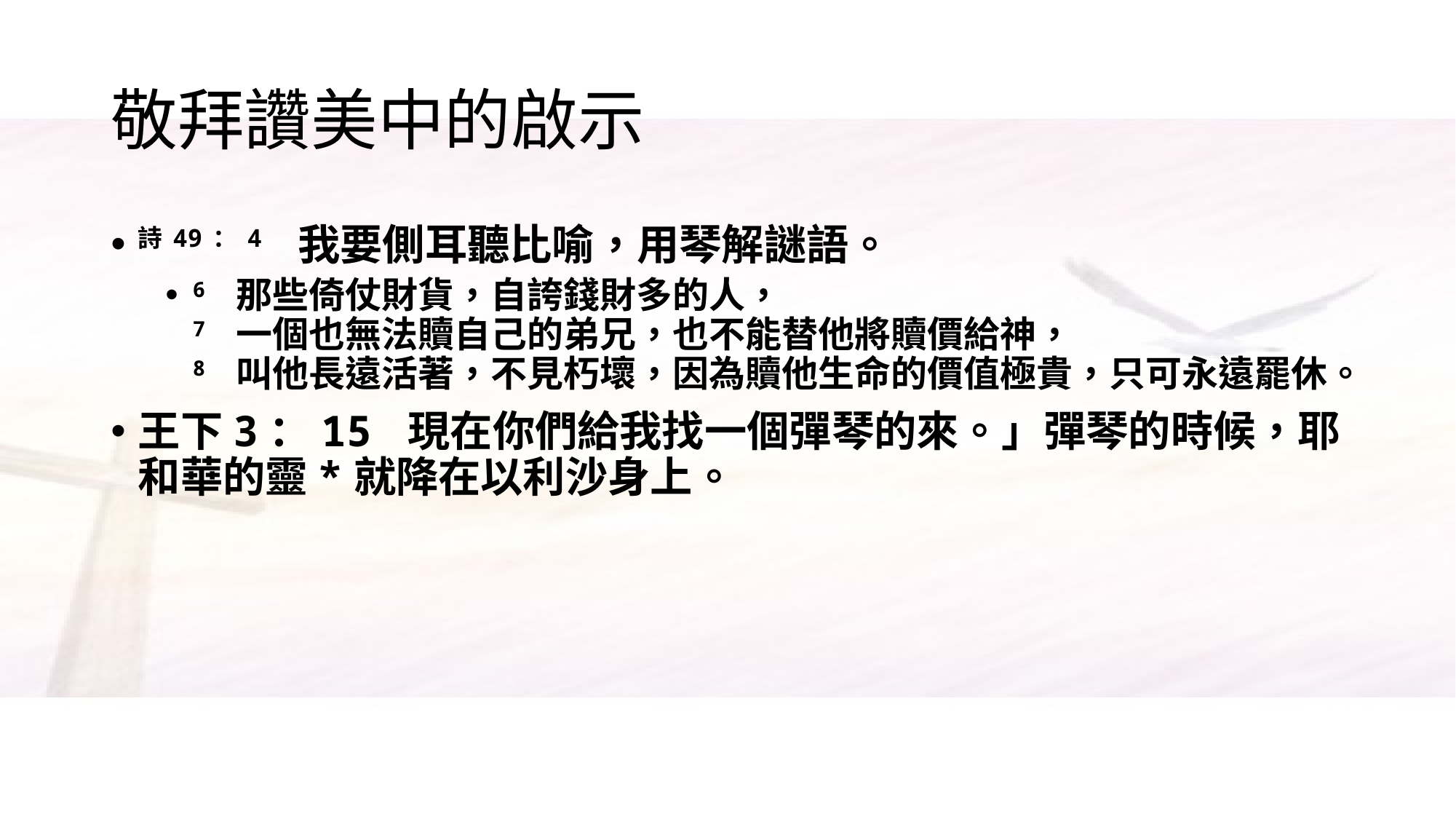

# 敬拜讚美中的啟示
詩49：4 我要側耳聽比喻，用琴解謎語。
6 那些倚仗財貨，自誇錢財多的人，
7 一個也無法贖自己的弟兄，也不能替他將贖價給神，
8 叫他長遠活著，不見朽壞，因為贖他生命的價值極貴，只可永遠罷休。
王下3：15 現在你們給我找一個彈琴的來。」彈琴的時候，耶和華的靈*就降在以利沙身上。